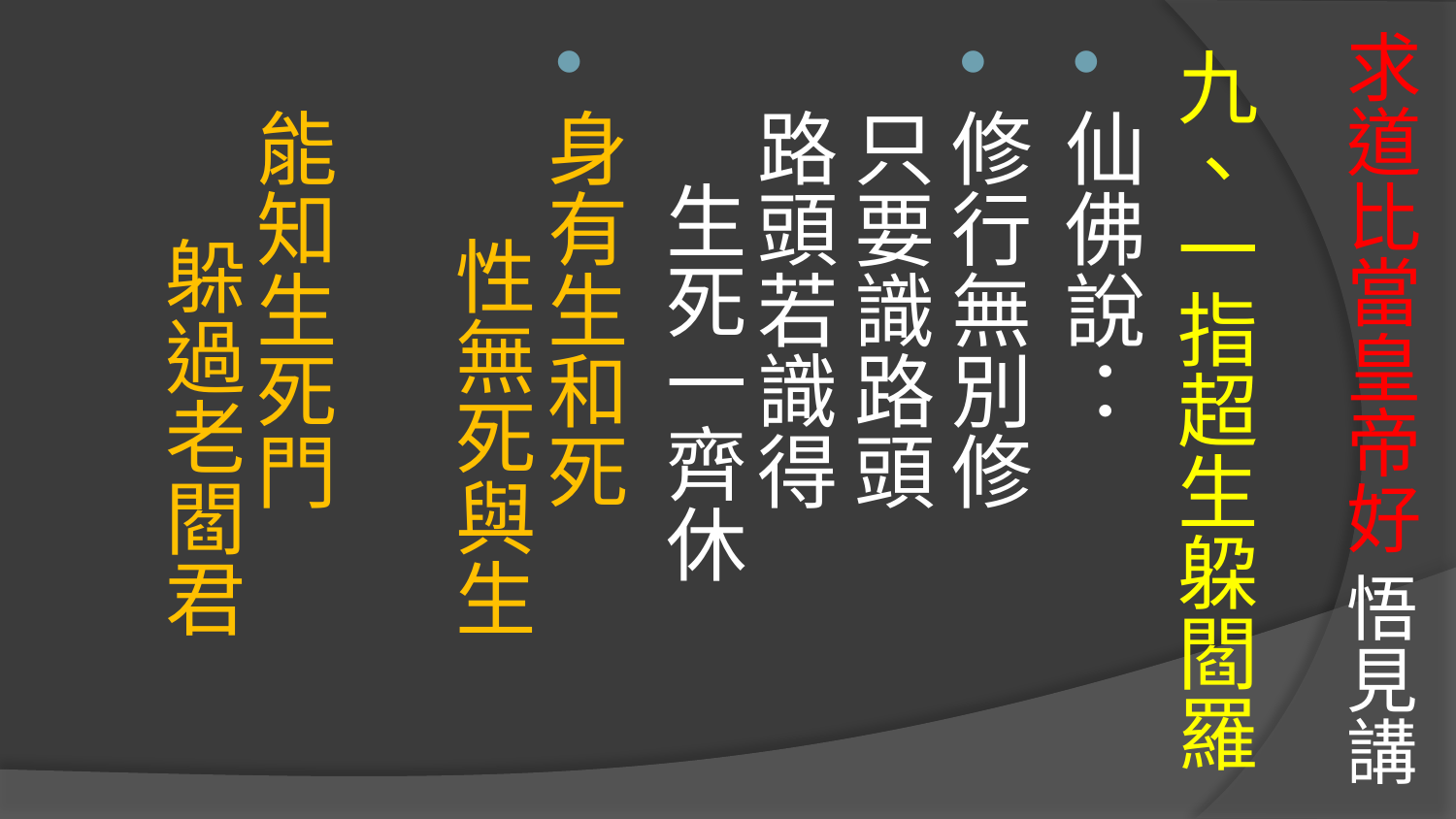

# 求道比當皇帝好 悟見講
九、一指超生躱閻羅
仙佛說：
修行無別修             只要識路頭 
路頭若識得                   生死一齊休
身有生和死                      性無死與生　　
能知生死門                      躲過老閻君